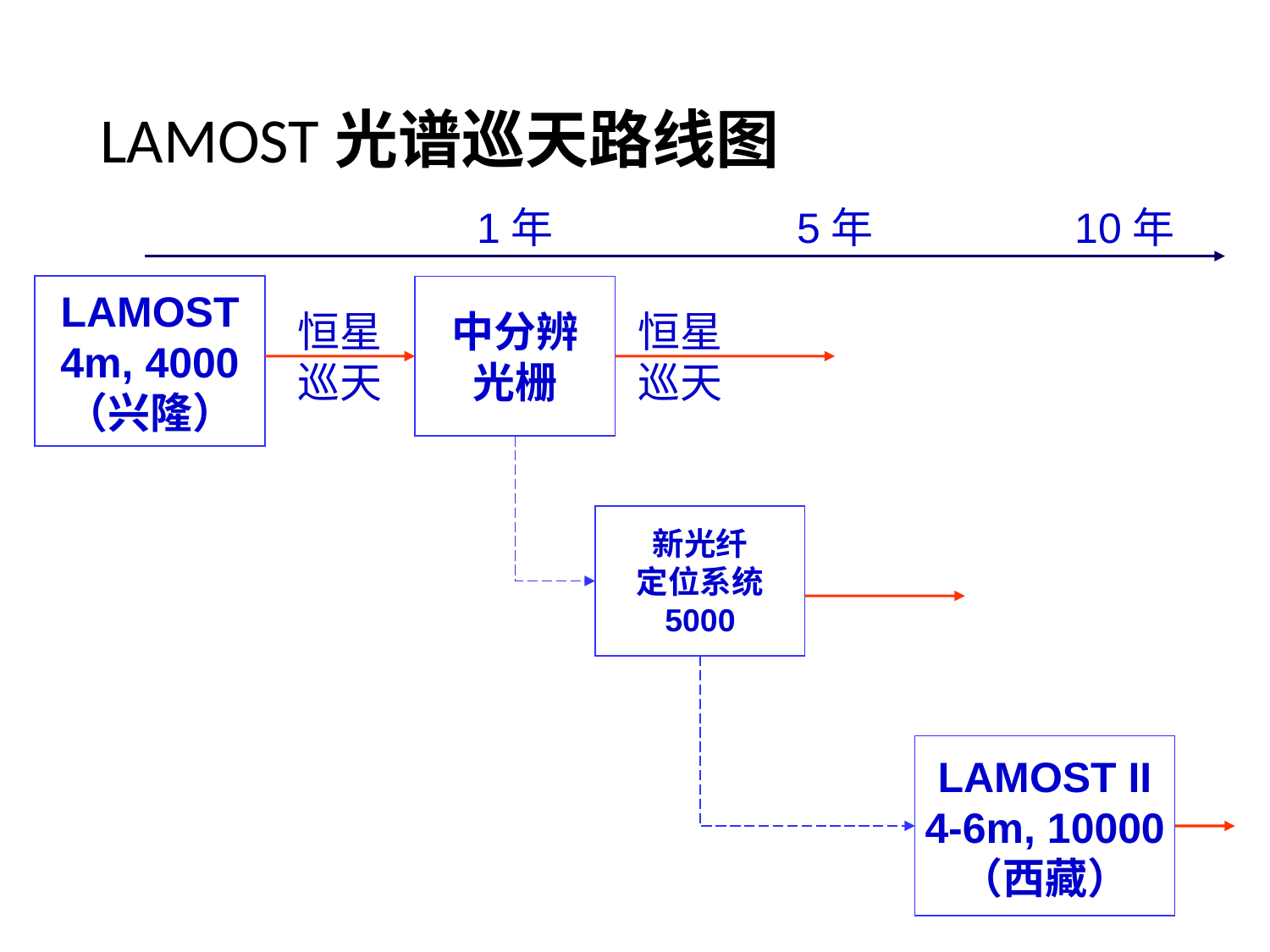

# LAMOST光谱巡天路线图
1年
5年
10年

LAMOST
4m, 4000
（兴隆）
中分辨
光栅
恒星
巡天
恒星
巡天

新光纤
定位系统
5000

LAMOST II
4-6m, 10000
（西藏）